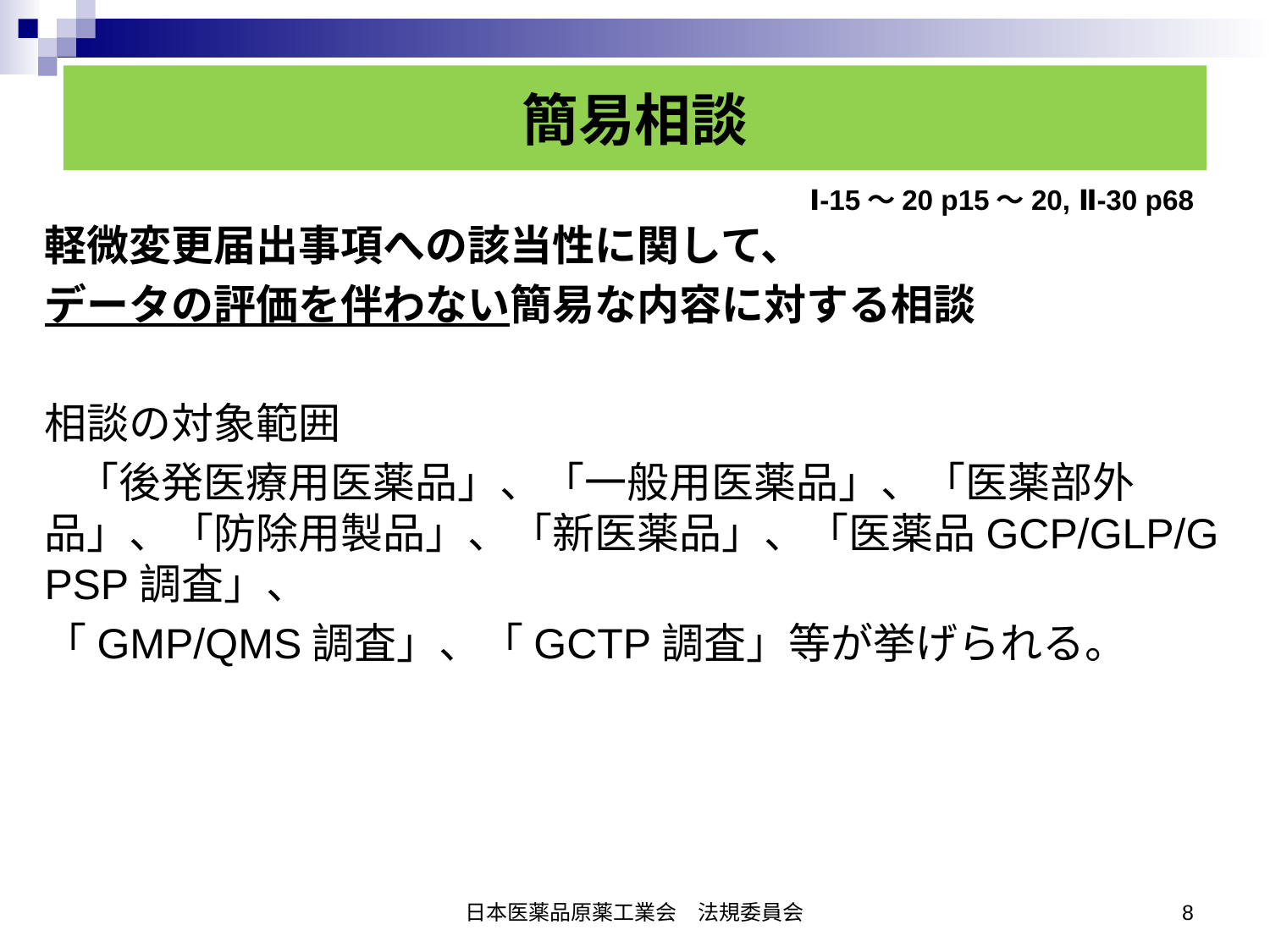

簡易相談
Ⅰ-15〜20 p15〜20, Ⅱ-30 p68
軽微変更届出事項への該当性に関して、
データの評価を伴わない簡易な内容に対する相談

相談の対象範囲
　「後発医療用医薬品」、「一般用医薬品」、「医薬部外品」、「防除用製品」、「新医薬品」、「医薬品GCP/GLP/GPSP調査」、
「GMP/QMS調査」、「GCTP調査」等が挙げられる。

日本医薬品原薬工業会　法規委員会
8